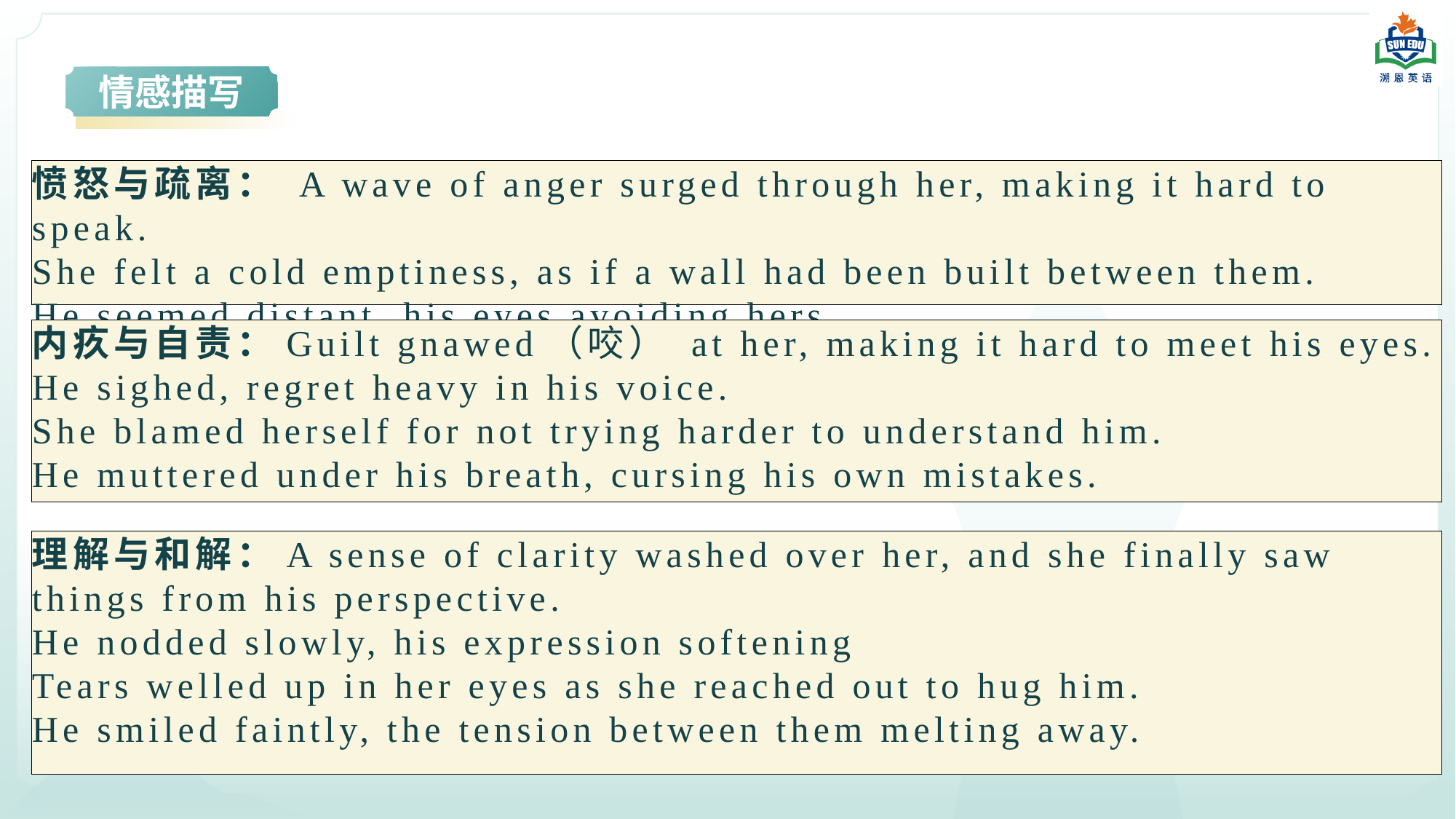

情感描写
愤怒与疏离： A wave of anger surged through her, making it hard to speak.
She felt a cold emptiness, as if a wall had been built between them.
He seemed distant, his eyes avoiding hers.
内疚与自责：Guilt gnawed（咬） at her, making it hard to meet his eyes.
He sighed, regret heavy in his voice.
She blamed herself for not trying harder to understand him.
He muttered under his breath, cursing his own mistakes.
理解与和解：A sense of clarity washed over her, and she finally saw things from his perspective.
He nodded slowly, his expression softening
Tears welled up in her eyes as she reached out to hug him.
He smiled faintly, the tension between them melting away.